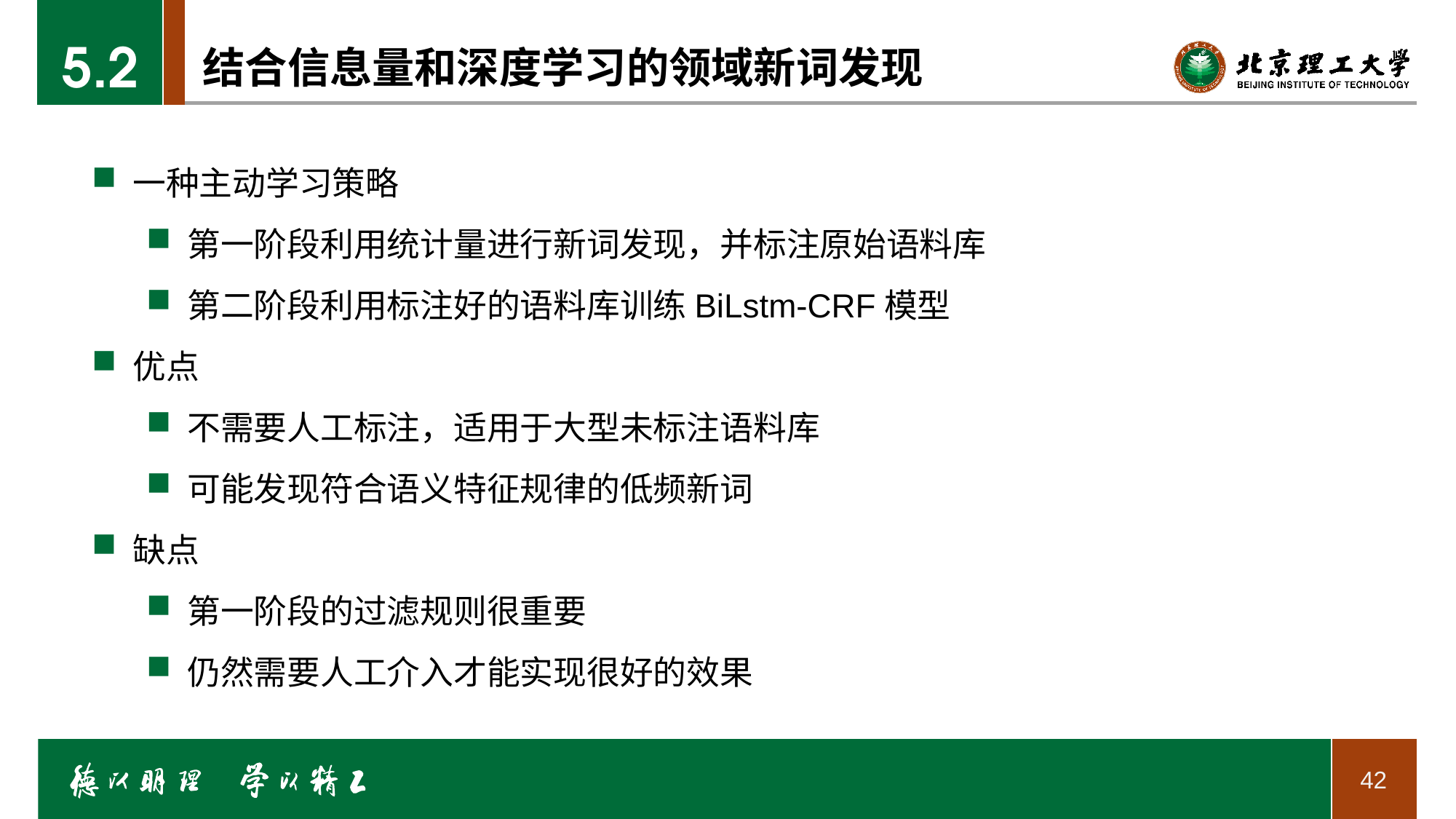

5.2
# 结合信息量和深度学习的领域新词发现

一种主动学习策略
第一阶段利用统计量进行新词发现，并标注原始语料库
第二阶段利用标注好的语料库训练BiLstm-CRF模型
优点
不需要人工标注，适用于大型未标注语料库
可能发现符合语义特征规律的低频新词
缺点
第一阶段的过滤规则很重要
仍然需要人工介入才能实现很好的效果